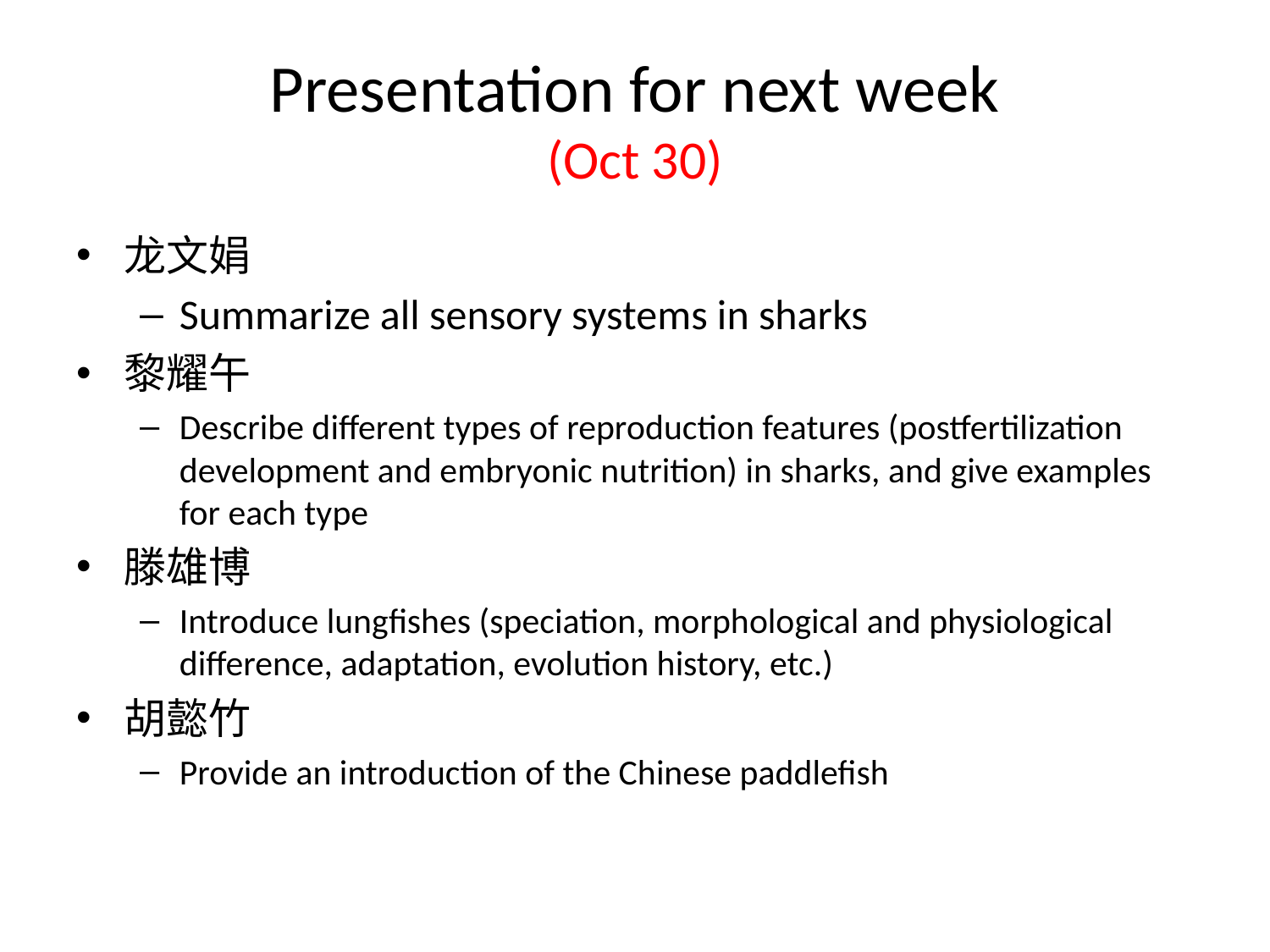

# Presentation for next week (Oct 30)
龙文娟
Summarize all sensory systems in sharks
黎耀午
Describe different types of reproduction features (postfertilization development and embryonic nutrition) in sharks, and give examples for each type
滕雄博
Introduce lungfishes (speciation, morphological and physiological difference, adaptation, evolution history, etc.)
胡懿竹
Provide an introduction of the Chinese paddlefish